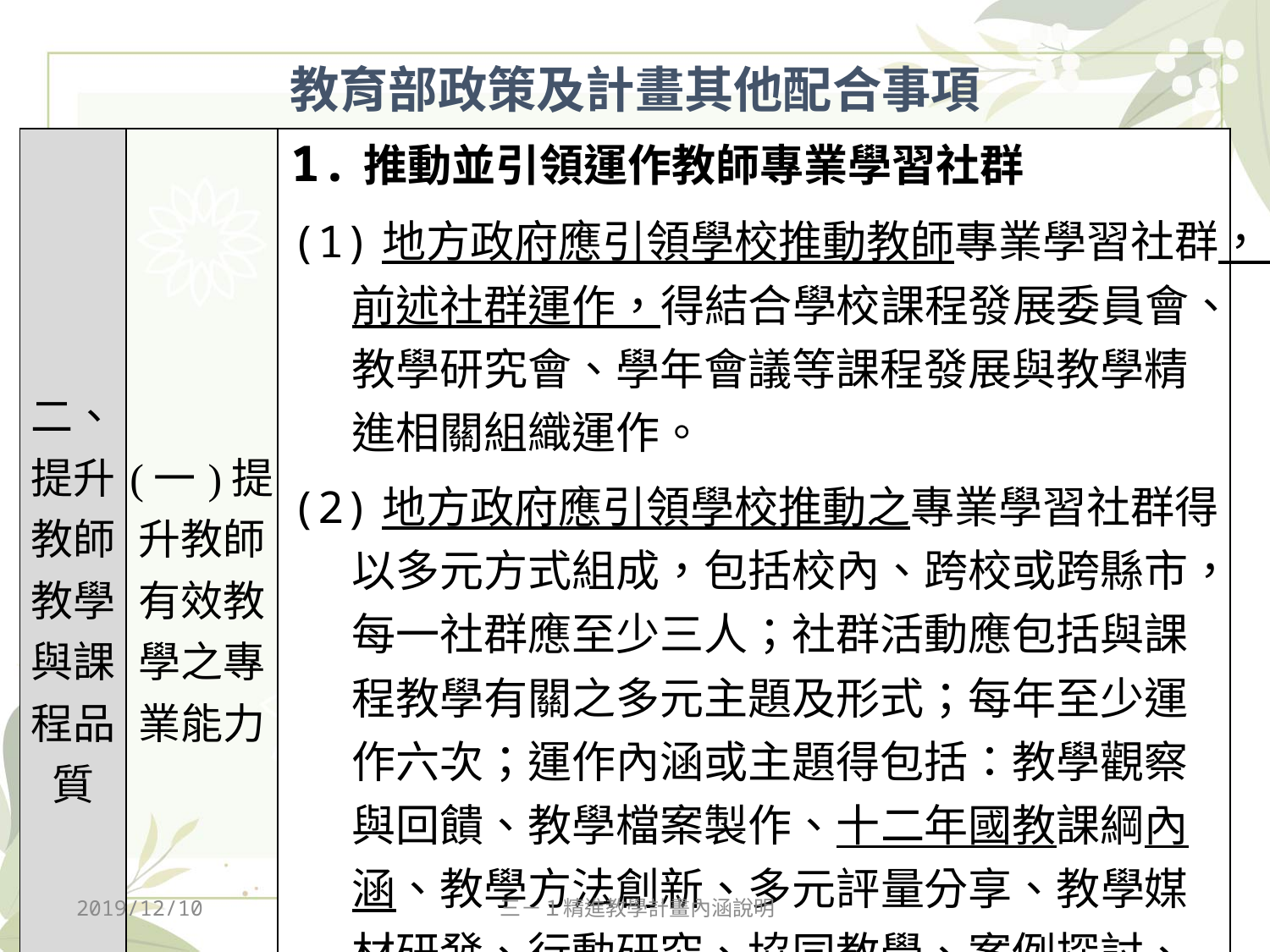

# 教育部政策及計畫其他配合事項
| 二、提升教師教學與課程品質 | (一)提升教師有效教學之專業能力 | 1.推動並引領運作教師專業學習社群 (1)地方政府應引領學校推動教師專業學習社群，前述社群運作，得結合學校課程發展委員會、教學研究會、學年會議等課程發展與教學精進相關組織運作。 (2)地方政府應引領學校推動之專業學習社群得以多元方式組成，包括校內、跨校或跨縣市，每一社群應至少三人；社群活動應包括與課程教學有關之多元主題及形式；每年至少運作六次；運作內涵或主題得包括：教學觀察與回饋、教學檔案製作、十二年國教課綱內涵、教學方法創新、多元評量分享、教學媒材研發、行動研究、協同教學、案例探討、共同備課等。 |
| --- | --- | --- |

2019/12/10
三－１精進教學計畫內涵說明